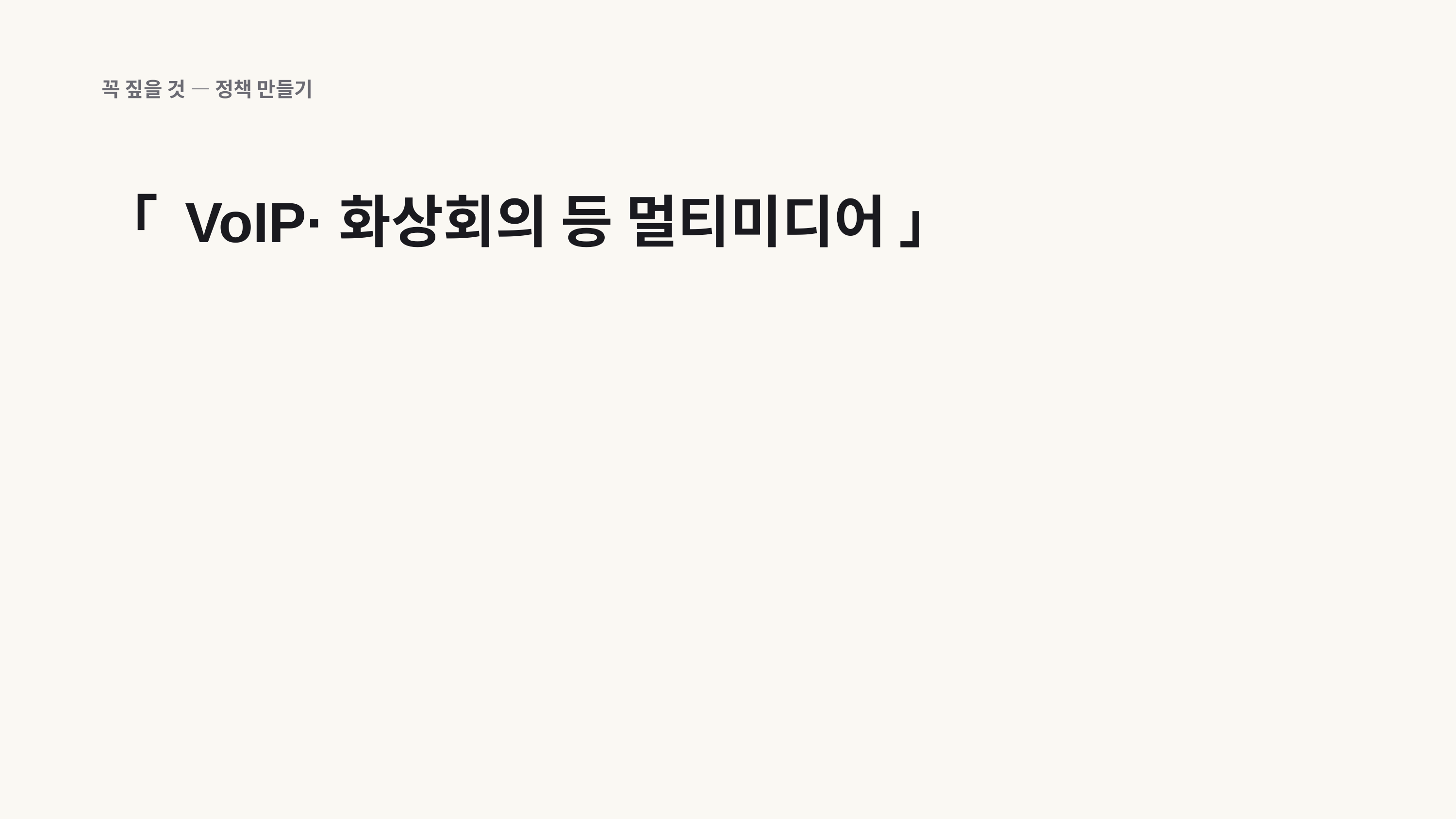

꼭 짚을 것 — 정책 만들기
「 VoIP·화상회의 등 멀티미디어 」